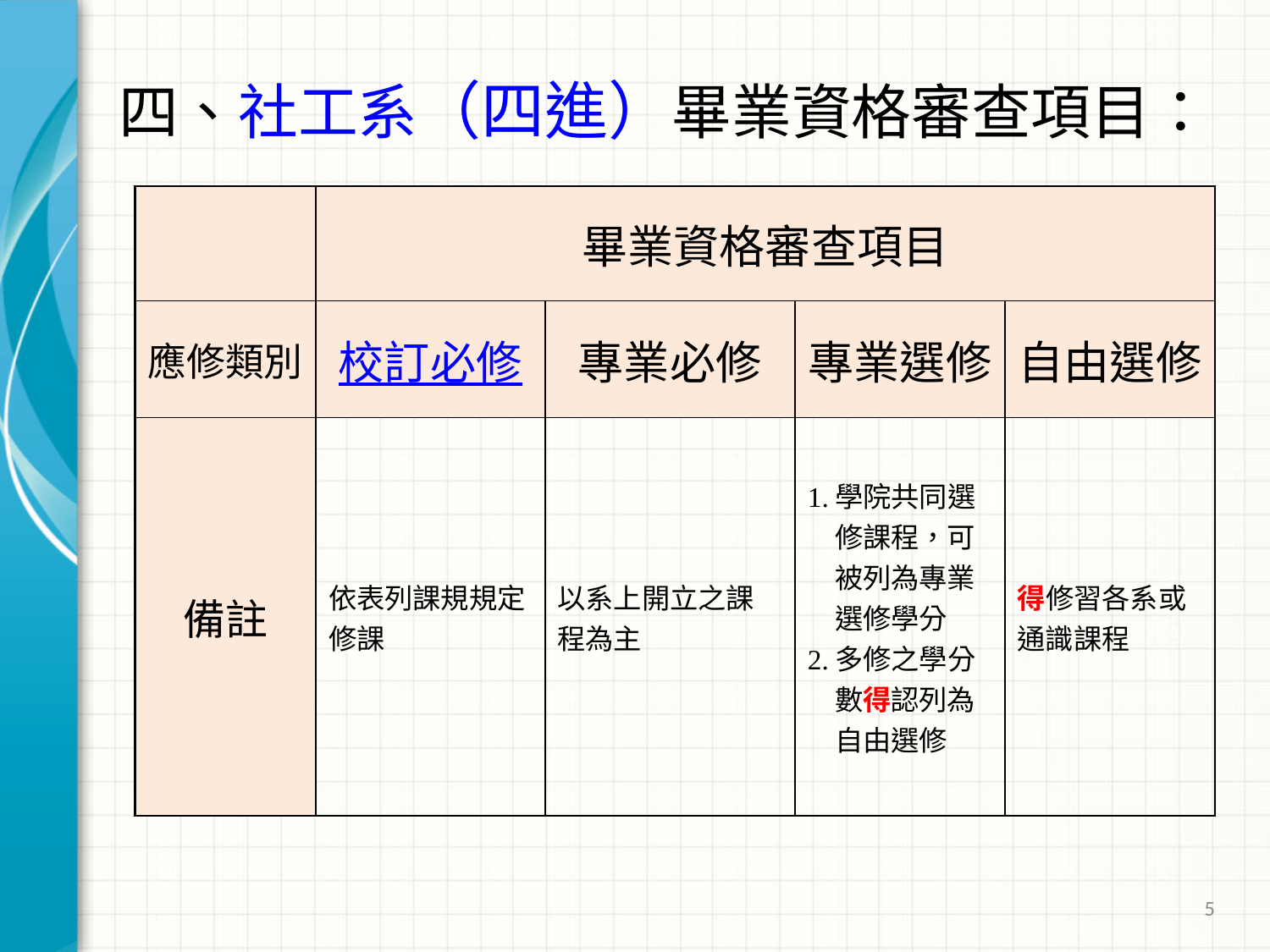

# 四、社工系（四進）畢業資格審查項目：
|  | 畢業資格審查項目 |  |  |  |
| --- | --- | --- | --- | --- |
| 應修類別 | 校訂必修 | 專業必修 | 專業選修 | 自由選修 |
| 備註 | 依表列課規規定修課 | 以系上開立之課程為主 | 1.學院共同選 修課程，可 被列為專業 選修學分 2.多修之學分 數得認列為 自由選修 | 得修習各系或通識課程 |
5